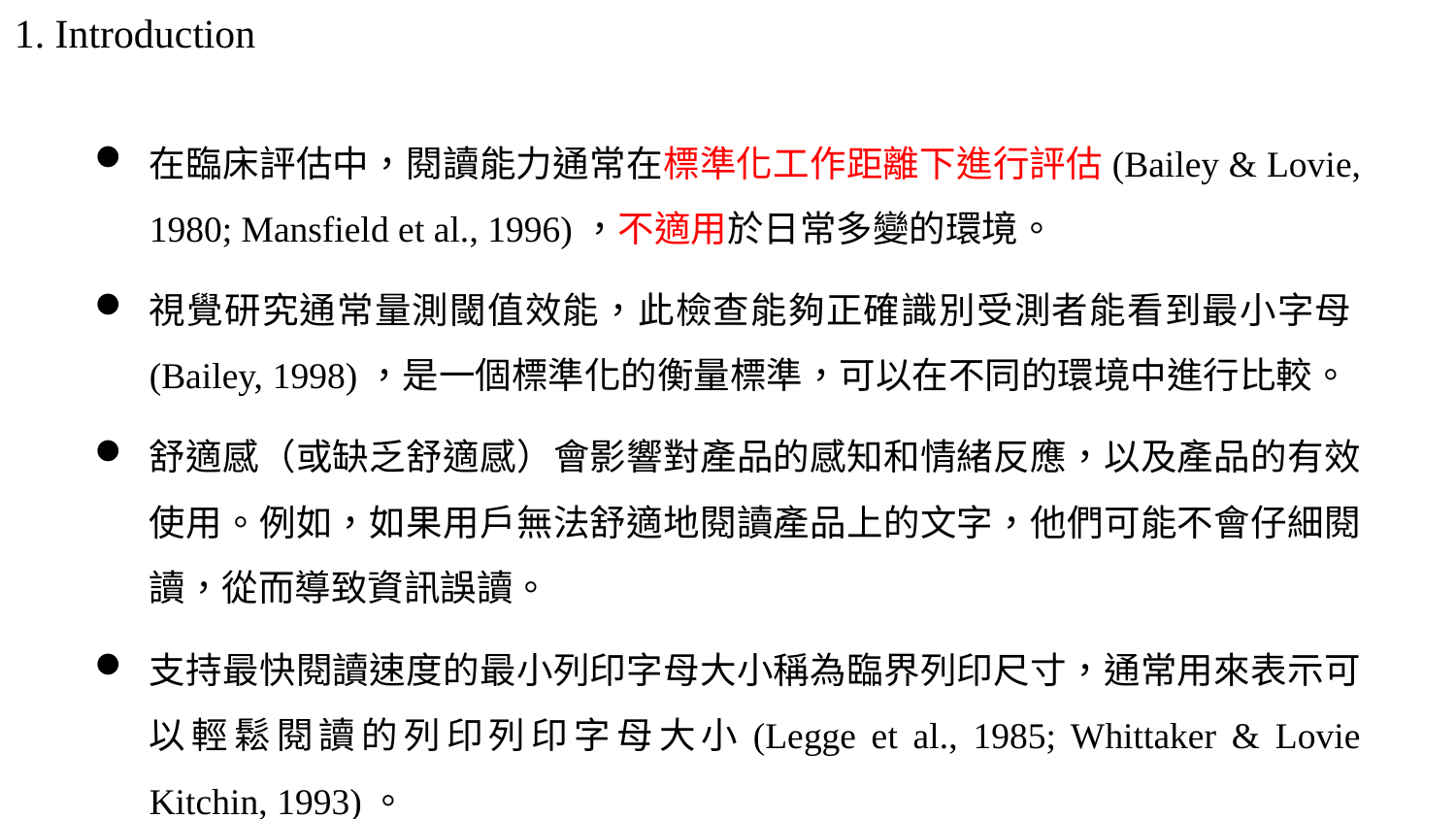

1. Introduction
在臨床評估中，閱讀能力通常在標準化工作距離下進行評估(Bailey & Lovie, 1980; Mansfield et al., 1996)，不適用於日常多變的環境。
視覺研究通常量測閾值效能，此檢查能夠正確識別受測者能看到最小字母(Bailey, 1998)，是一個標準化的衡量標準，可以在不同的環境中進行比較。
舒適感（或缺乏舒適感）會影響對產品的感知和情緒反應，以及產品的有效使用。例如，如果用戶無法舒適地閱讀產品上的文字，他們可能不會仔細閱讀，從而導致資訊誤讀。
支持最快閱讀速度的最小列印字母大小稱為臨界列印尺寸，通常用來表示可以輕鬆閱讀的列印列印字母大小(Legge et al., 1985; Whittaker & Lovie Kitchin, 1993)。